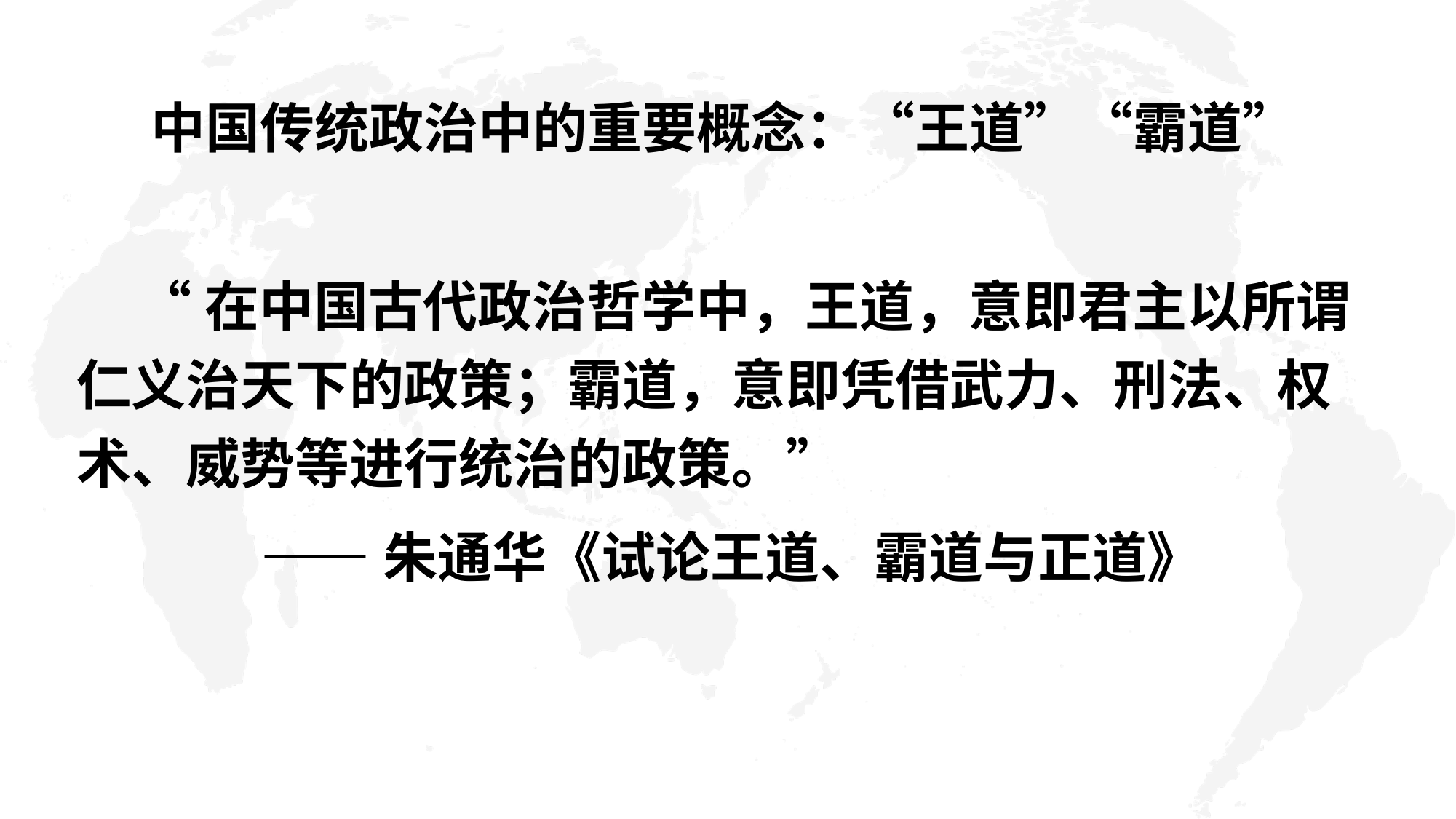

中国传统政治中的重要概念：“王道”“霸道”

“在中国古代政治哲学中，王道，意即君主以所谓仁义治天下的政策；霸道，意即凭借武力、刑法、权术、威势等进行统治的政策。”
          ——朱通华《试论王道、霸道与正道》